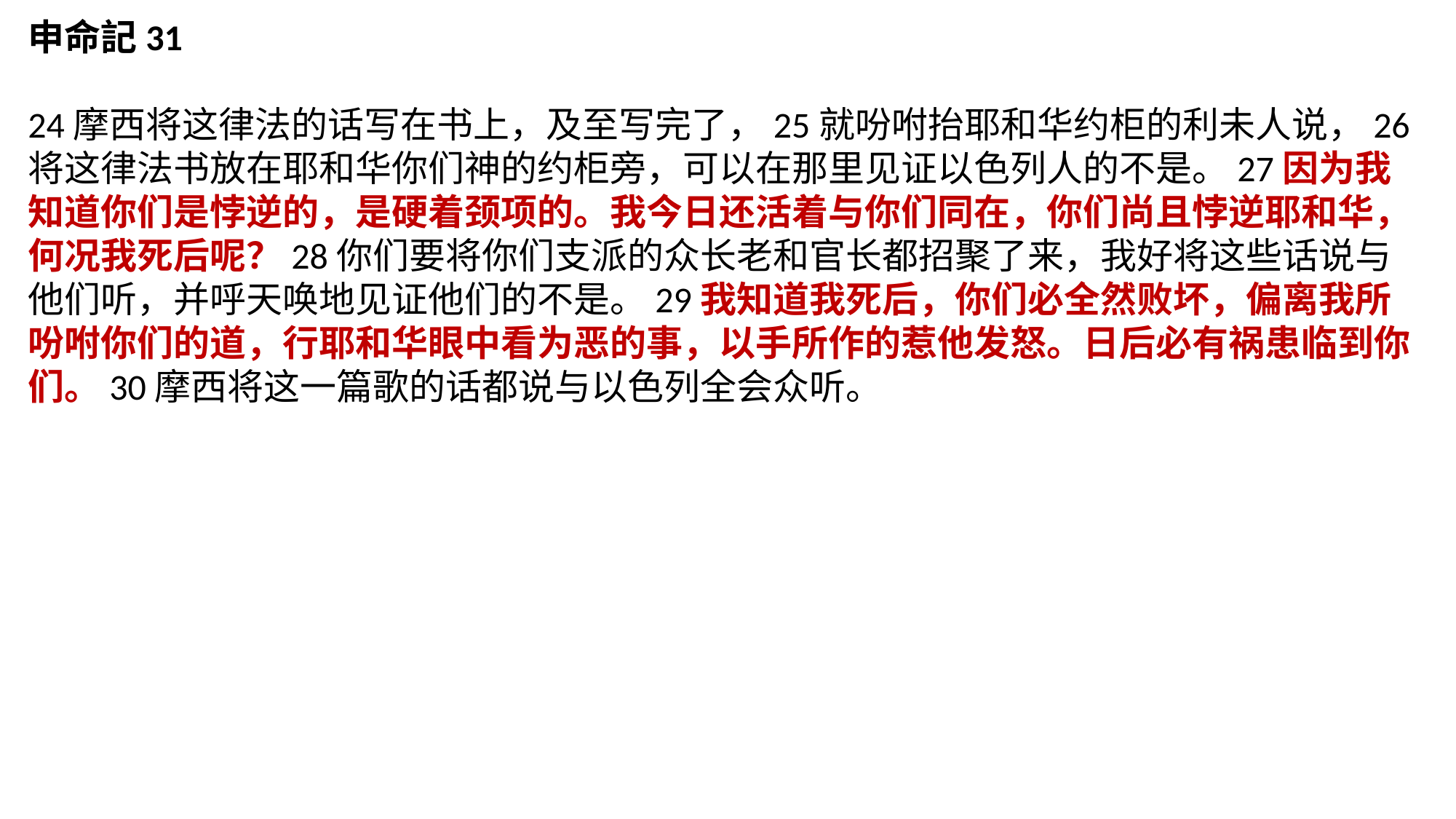

申命記31

24摩西将这律法的话写在书上，及至写完了，25就吩咐抬耶和华约柜的利未人说，26将这律法书放在耶和华你们神的约柜旁，可以在那里见证以色列人的不是。27因为我知道你们是悖逆的，是硬着颈项的。我今日还活着与你们同在，你们尚且悖逆耶和华，何况我死后呢？28你们要将你们支派的众长老和官长都招聚了来，我好将这些话说与他们听，并呼天唤地见证他们的不是。29我知道我死后，你们必全然败坏，偏离我所吩咐你们的道，行耶和华眼中看为恶的事，以手所作的惹他发怒。日后必有祸患临到你们。30摩西将这一篇歌的话都说与以色列全会众听。